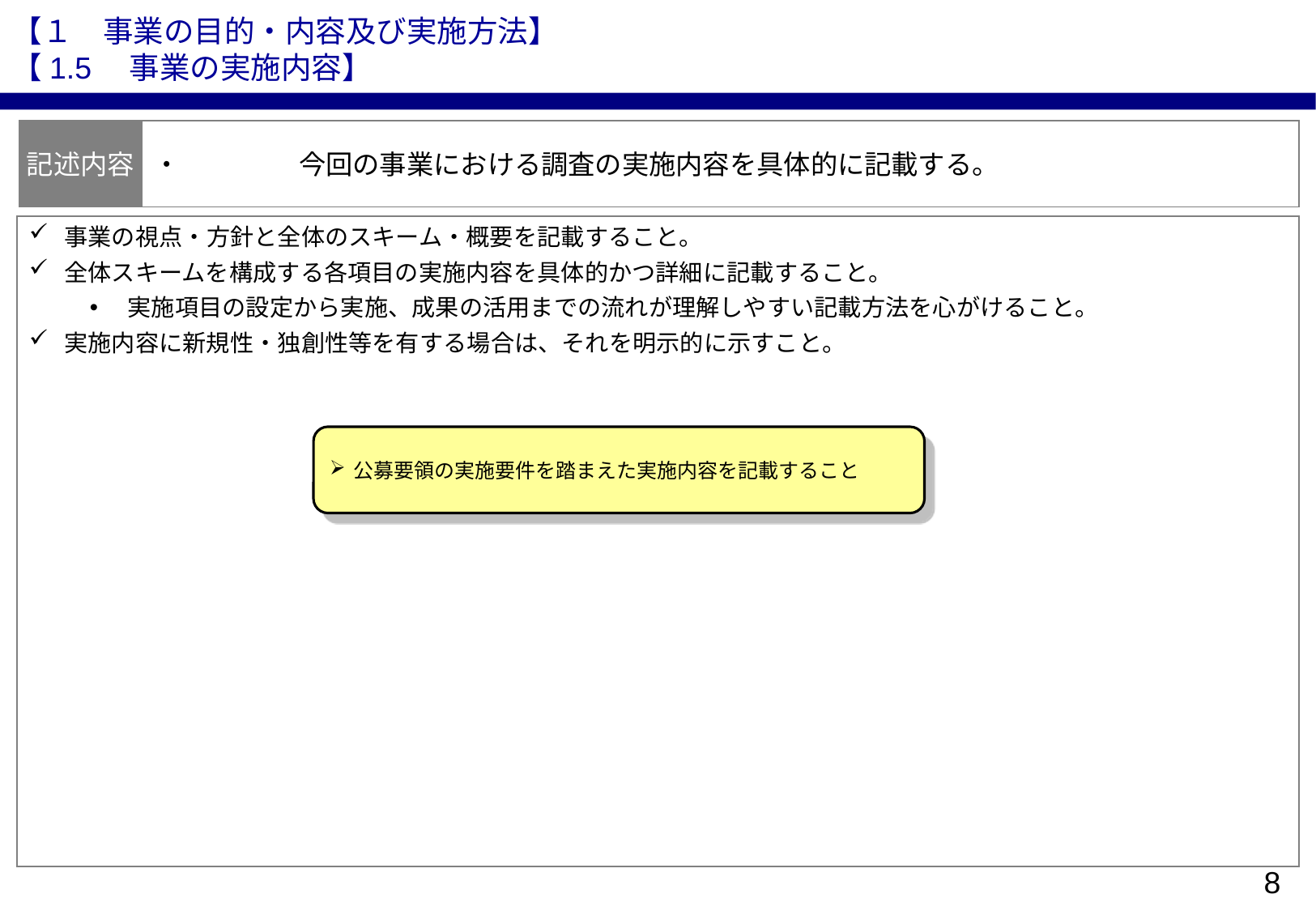

【１　事業の目的・内容及び実施方法】
【1.5　事業の実施内容】
記述内容
・	今回の事業における調査の実施内容を具体的に記載する。
事業の視点・方針と全体のスキーム・概要を記載すること。
全体スキームを構成する各項目の実施内容を具体的かつ詳細に記載すること。
実施項目の設定から実施、成果の活用までの流れが理解しやすい記載方法を心がけること。
実施内容に新規性・独創性等を有する場合は、それを明示的に示すこと。

公募要領の実施要件を踏まえた実施内容を記載すること